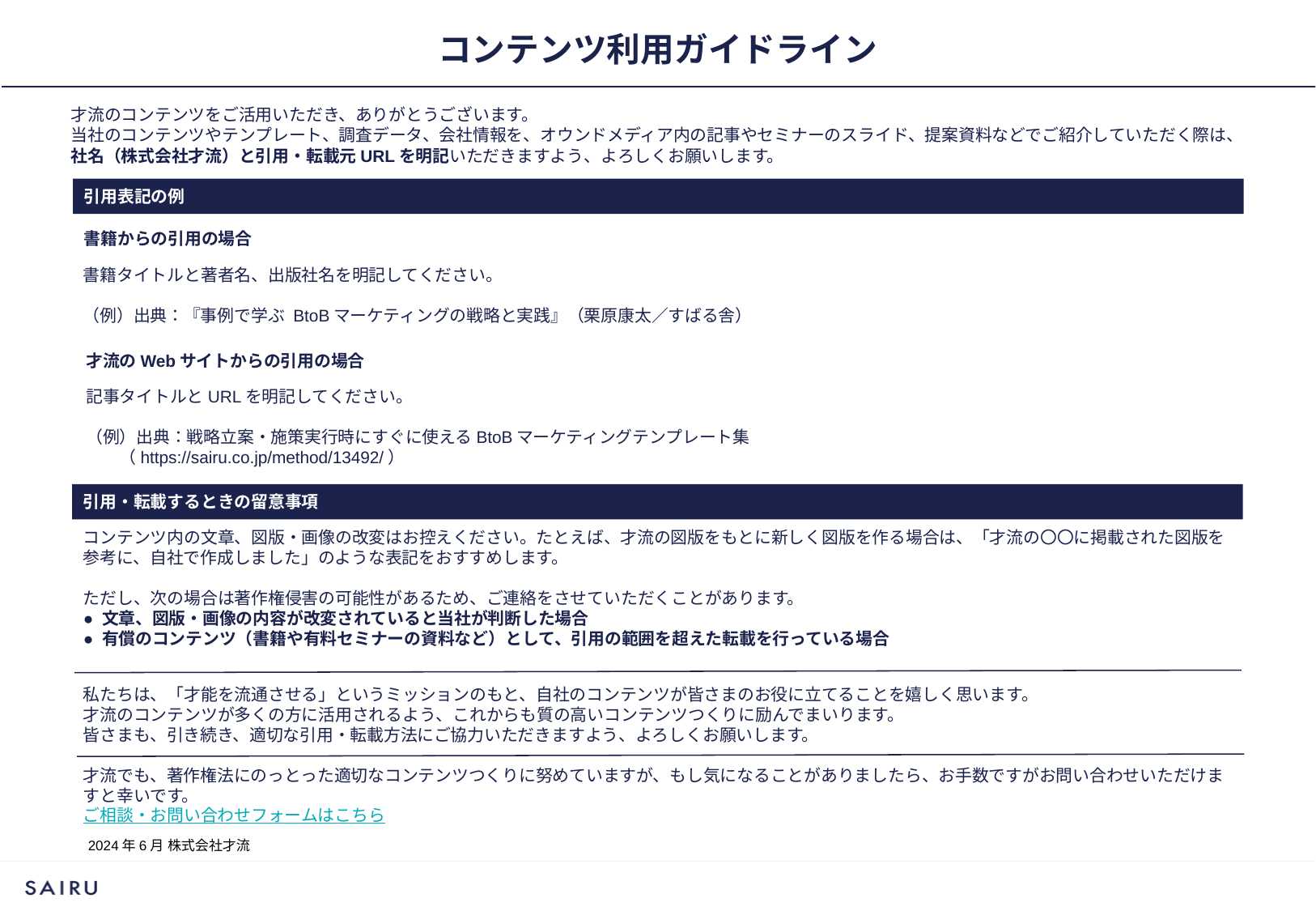

# コンテンツ利用ガイドライン
才流のコンテンツをご活用いただき、ありがとうございます。
当社のコンテンツやテンプレート、調査データ、会社情報を、オウンドメディア内の記事やセミナーのスライド、提案資料などでご紹介していただく際は、
社名（株式会社才流）と引用・転載元URLを明記いただきますよう、よろしくお願いします。

引用表記の例
書籍からの引用の場合
書籍タイトルと著者名、出版社名を明記してください。

（例）出典：『事例で学ぶ BtoBマーケティングの戦略と実践』（栗原康太／すばる舎）
才流のWebサイトからの引用の場合
記事タイトルとURLを明記してください。

（例）出典：戦略立案・施策実行時にすぐに使えるBtoBマーケティングテンプレート集
　　（https://sairu.co.jp/method/13492/）
引用・転載するときの留意事項
コンテンツ内の文章、図版・画像の改変はお控えください。たとえば、才流の図版をもとに新しく図版を作る場合は、「才流の〇〇に掲載された図版を参考に、自社で作成しました」のような表記をおすすめします。

ただし、次の場合は著作権侵害の可能性があるため、ご連絡をさせていただくことがあります。
● 文章、図版・画像の内容が改変されていると当社が判断した場合
● 有償のコンテンツ（書籍や有料セミナーの資料など）として、引用の範囲を超えた転載を行っている場合
私たちは、「才能を流通させる」というミッションのもと、自社のコンテンツが皆さまのお役に立てることを嬉しく思います。
才流のコンテンツが多くの方に活用されるよう、これからも質の高いコンテンツつくりに励んでまいります。
皆さまも、引き続き、適切な引用・転載方法にご協力いただきますよう、よろしくお願いします。

才流でも、著作権法にのっとった適切なコンテンツつくりに努めていますが、もし気になることがありましたら、お手数ですがお問い合わせいただけますと幸いです。
ご相談・お問い合わせフォームはこちら
2024年6月 株式会社才流